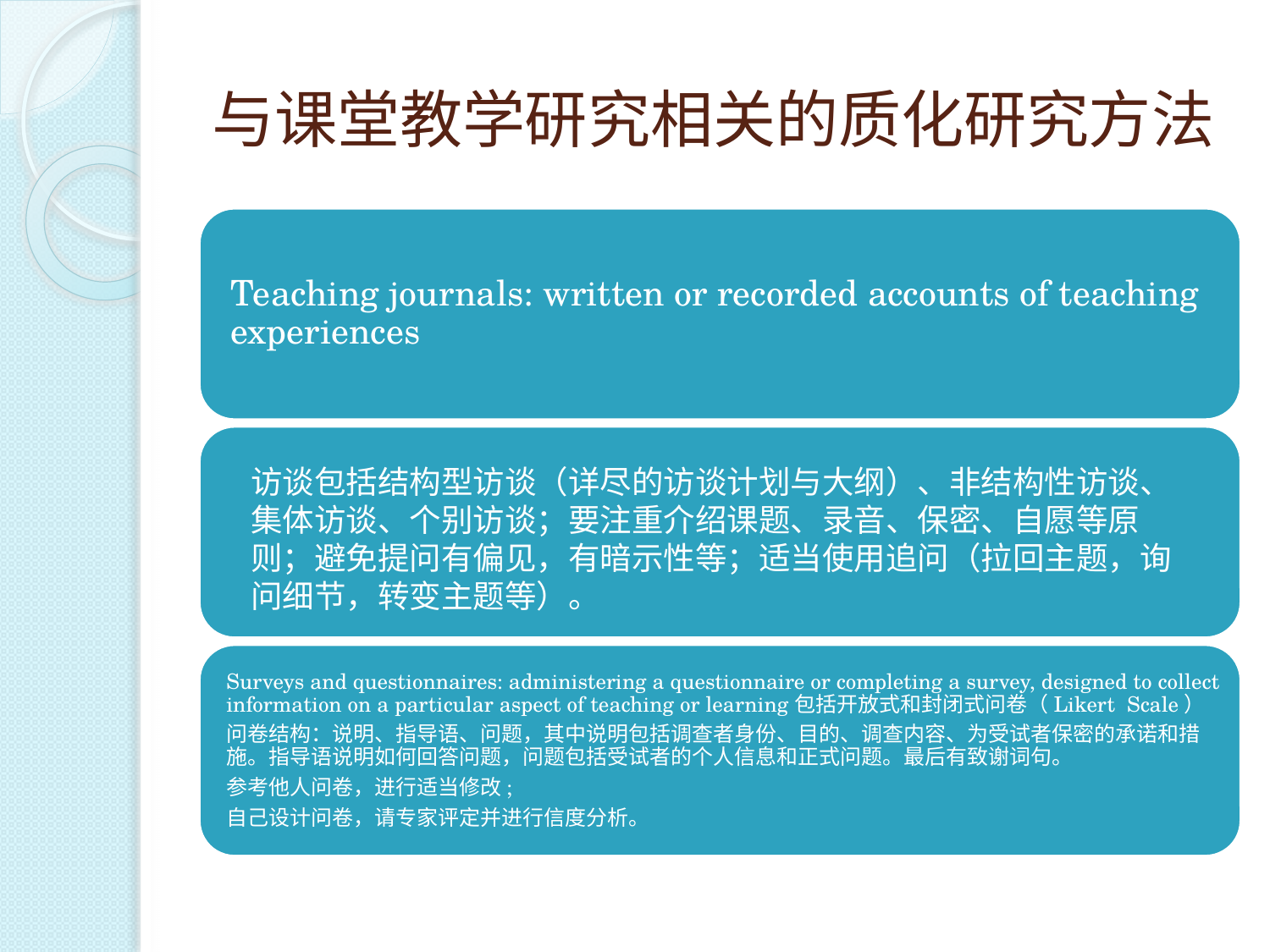

# 与课堂教学研究相关的质化研究方法
Teaching journals: written or recorded accounts of teaching experiences

Surveys and questionnaires: administering a questionnaire or completing a survey, designed to collect information on a particular aspect of teaching or learning包括开放式和封闭式问卷（Likert  Scale）
问卷结构：说明、指导语、问题，其中说明包括调查者身份、目的、调查内容、为受试者保密的承诺和措施。指导语说明如何回答问题，问题包括受试者的个人信息和正式问题。最后有致谢词句。
参考他人问卷，进行适当修改;
自己设计问卷，请专家评定并进行信度分析。
访谈包括结构型访谈（详尽的访谈计划与大纲）、非结构性访谈、集体访谈、个别访谈；要注重介绍课题、录音、保密、自愿等原则；避免提问有偏见，有暗示性等；适当使用追问（拉回主题，询问细节，转变主题等）。